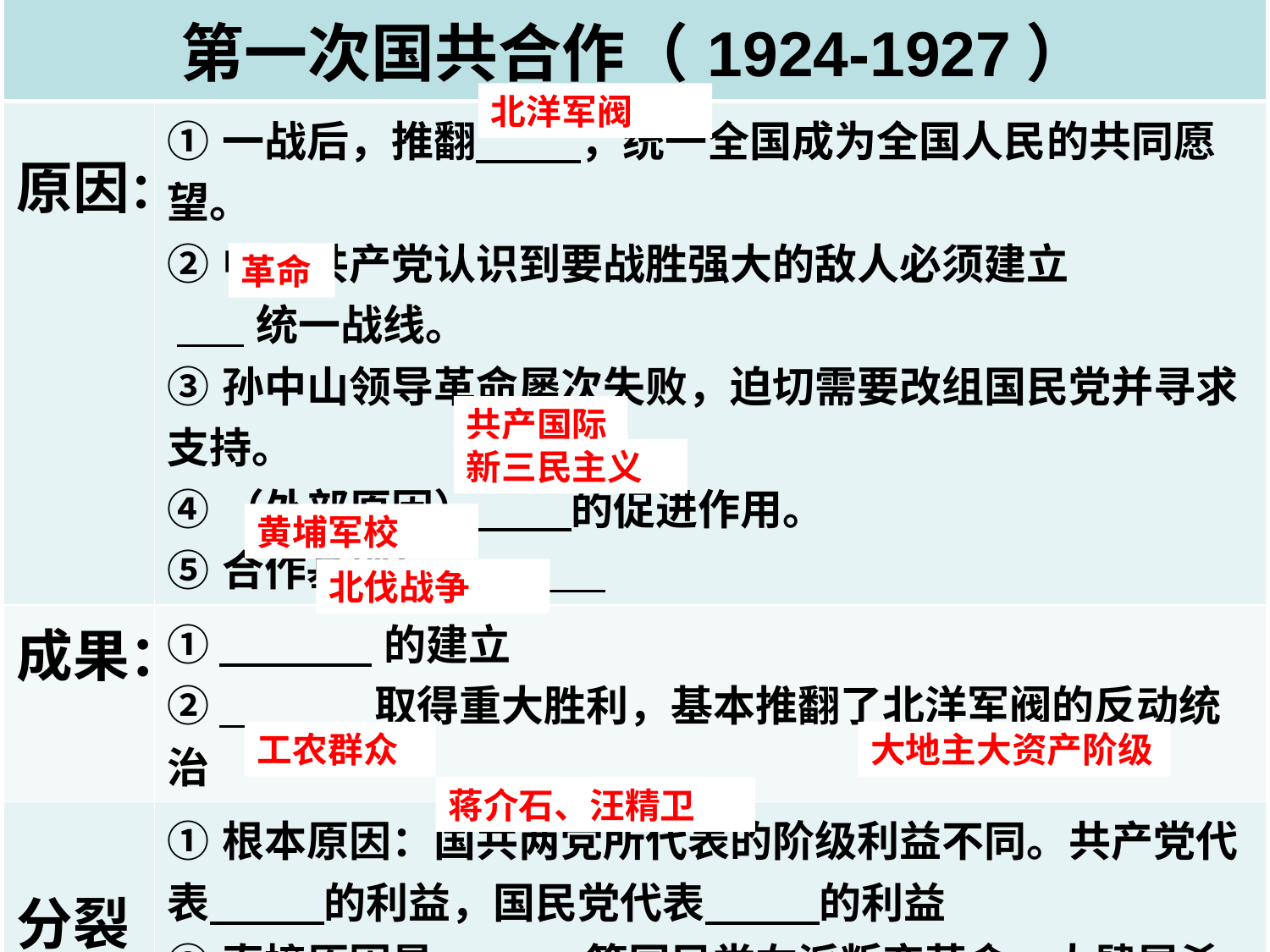

| 第一次国共合作（1924-1927） |  |
| --- | --- |
| 原因： | ①一战后，推翻 ，统一全国成为全国人民的共同愿望。 ②中国共产党认识到要战胜强大的敌人必须建立 统一战线。 ③孙中山领导革命屡次失败，迫切需要改组国民党并寻求支持。 ④（外部原因） 的促进作用。 ⑤合作基础： |
| 成果： | ① 的建立 ② 取得重大胜利，基本推翻了北洋军阀的反动统治 |
| 分裂 原因： | ①根本原因：国共两党所代表的阶级利益不同。共产党代表 的利益，国民党代表 的利益 ②直接原因是 等国民党右派叛变革命，大肆屠杀共产党人。 ③共产党的力量小经验不足。 |
北洋军阀
革命
共产国际
新三民主义
黄埔军校
北伐战争
工农群众
大地主大资产阶级
蒋介石、汪精卫